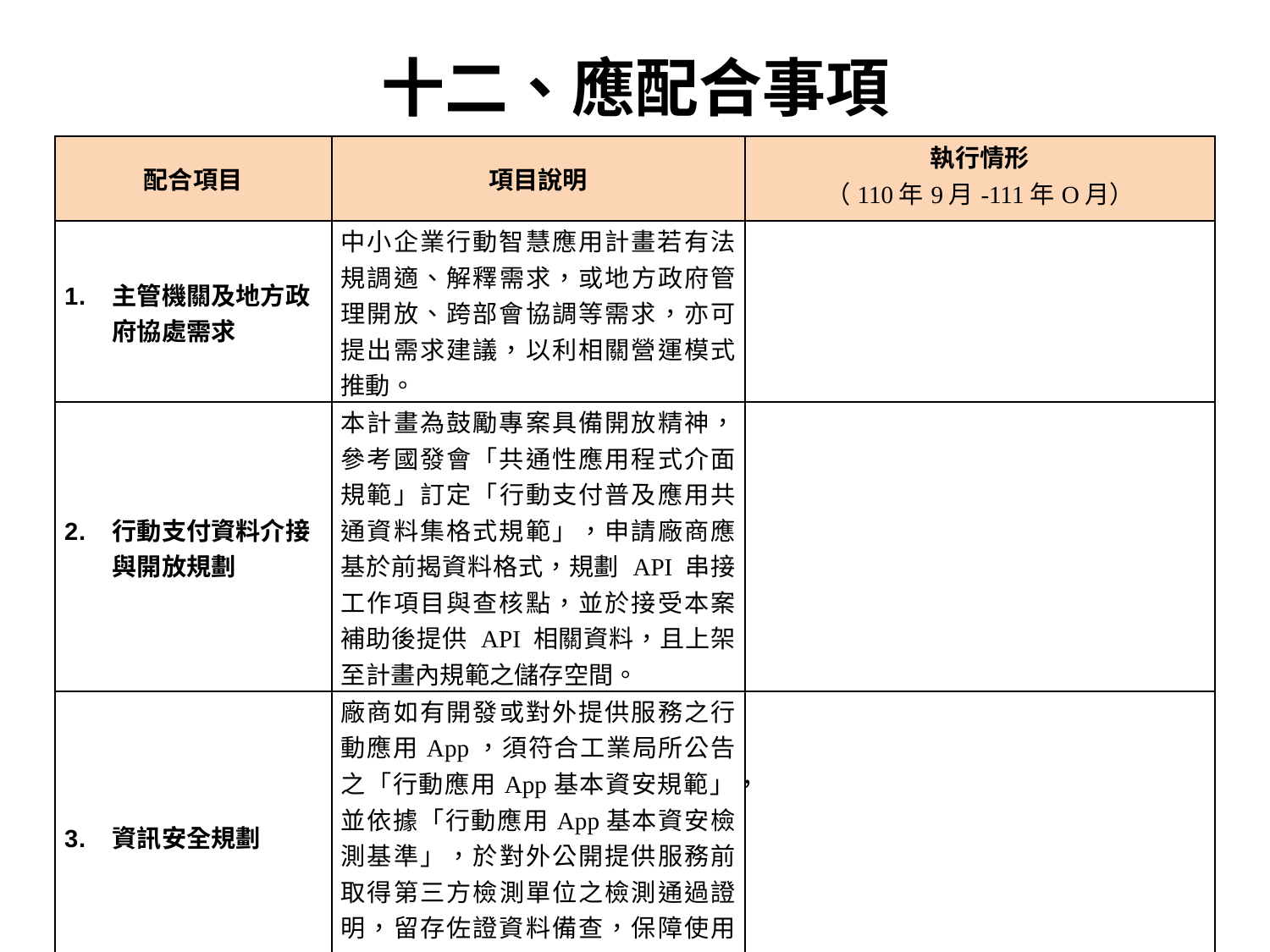

十二、應配合事項
| 配合項目 | 項目說明 | 執行情形 （110年9月-111年O月） |
| --- | --- | --- |
| 主管機關及地方政府協處需求 | 中小企業行動智慧應用計畫若有法規調適、解釋需求，或地方政府管理開放、跨部會協調等需求，亦可提出需求建議，以利相關營運模式推動。 |  |
| 行動支付資料介接與開放規劃 | 本計畫為鼓勵專案具備開放精神，參考國發會「共通性應用程式介面規範」訂定「行動支付普及應用共通資料集格式規範」，申請廠商應基於前揭資料格式，規劃 API 串接工作項目與查核點，並於接受本案補助後提供 API 相關資料，且上架至計畫內規範之儲存空間。 |  |
| 資訊安全規劃 | 廠商如有開發或對外提供服務之行動應用App，須符合工業局所公告之「行動應用App基本資安規範」，並依據「行動應用App基本資安檢測基準」，於對外公開提供服務前取得第三方檢測單位之檢測通過證明，留存佐證資料備查，保障使用者之個人資料安全。 |  |